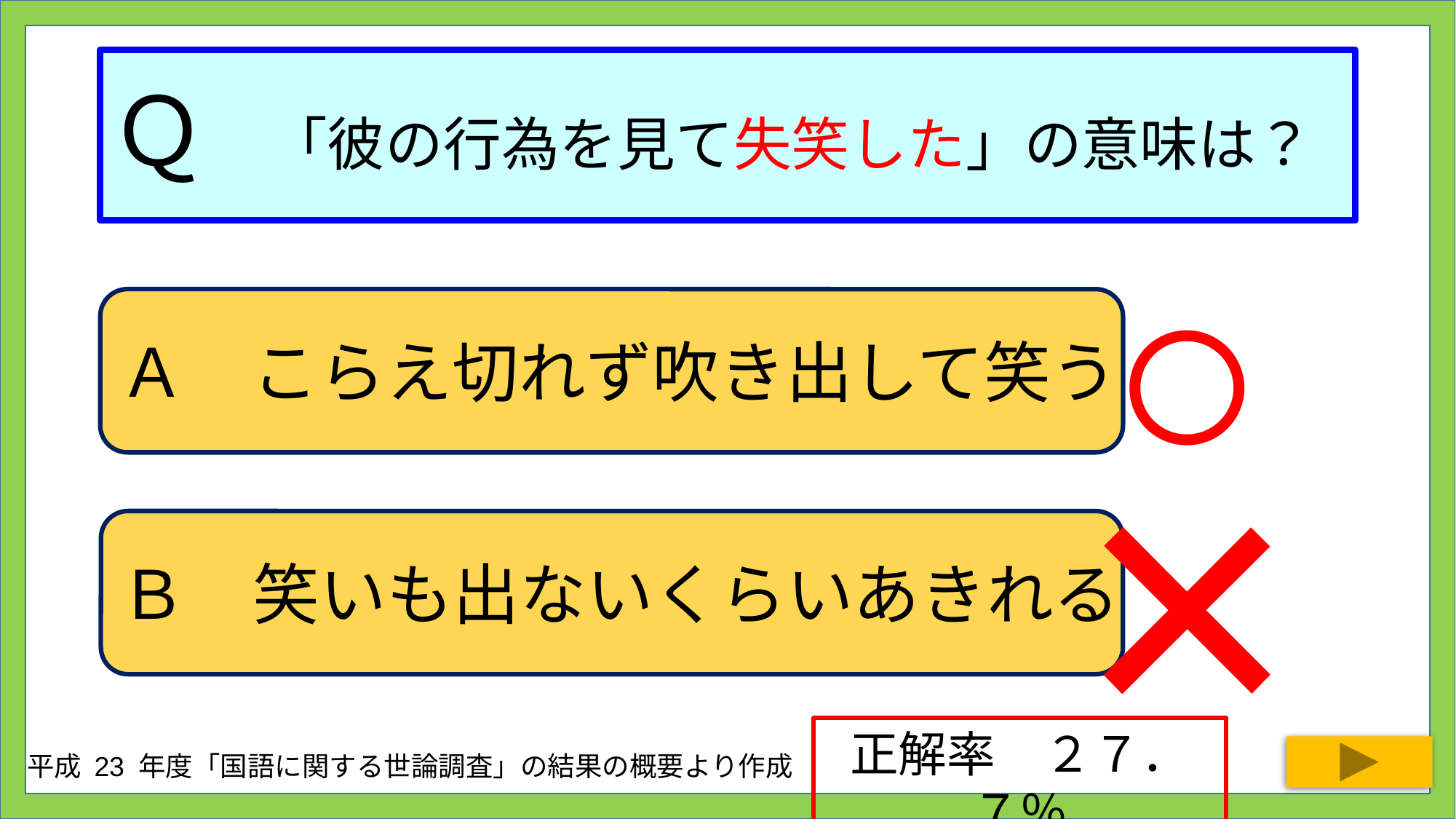

# Ｑ　「彼の行為を見て失笑した」の意味は？
○
Ａ　こらえ切れず吹き出して笑う
×
Ｂ　笑いも出ないくらいあきれる
正解率　２７．７％

平成 23 年度「国語に関する世論調査」の結果の概要より作成